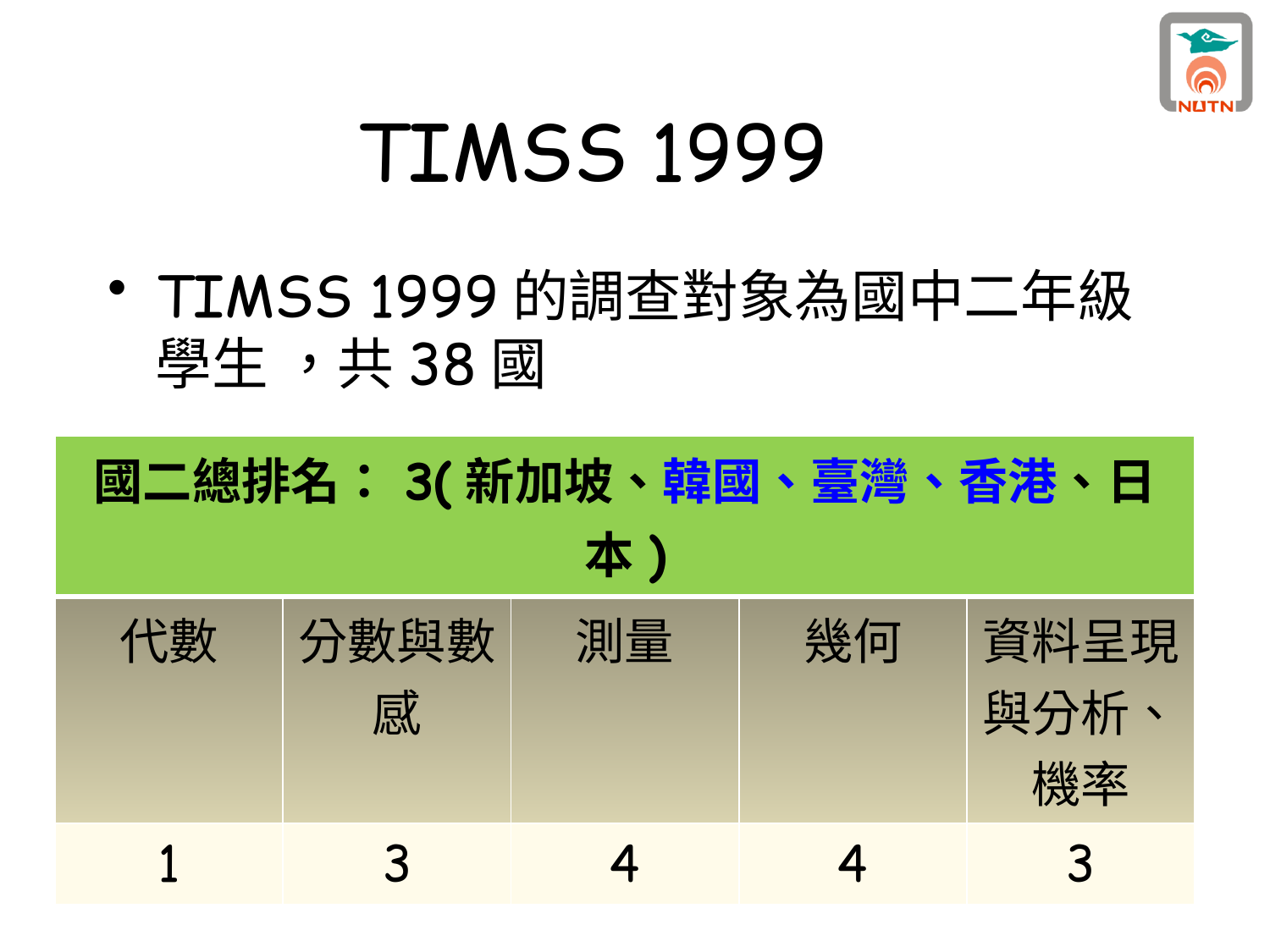

# TIMSS 1999
TIMSS 1999的調查對象為國中二年級學生 ，共38國

| 國二總排名：3(新加坡、韓國、臺灣、香港、日本) |  |  |  |  |
| --- | --- | --- | --- | --- |
| 代數 | 分數與數感 | 測量 | 幾何 | 資料呈現與分析、機率 |
| 1 | 3 | 4 | 4 | 3 |